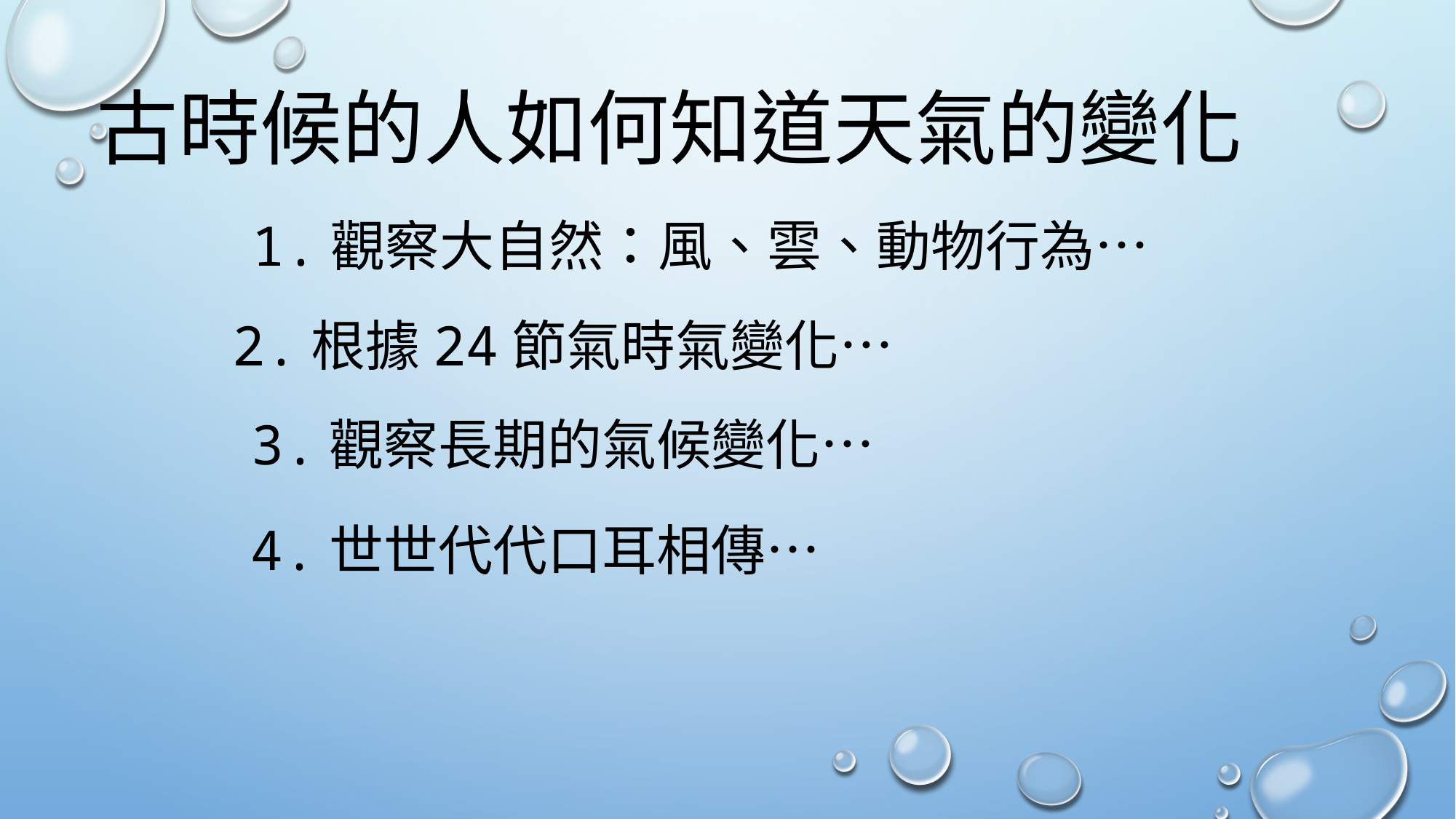

# 古時候的人如何知道天氣的變化
1.觀察大自然：風、雲、動物行為…
2.根據24節氣時氣變化…
3.觀察長期的氣候變化…
4.世世代代口耳相傳…